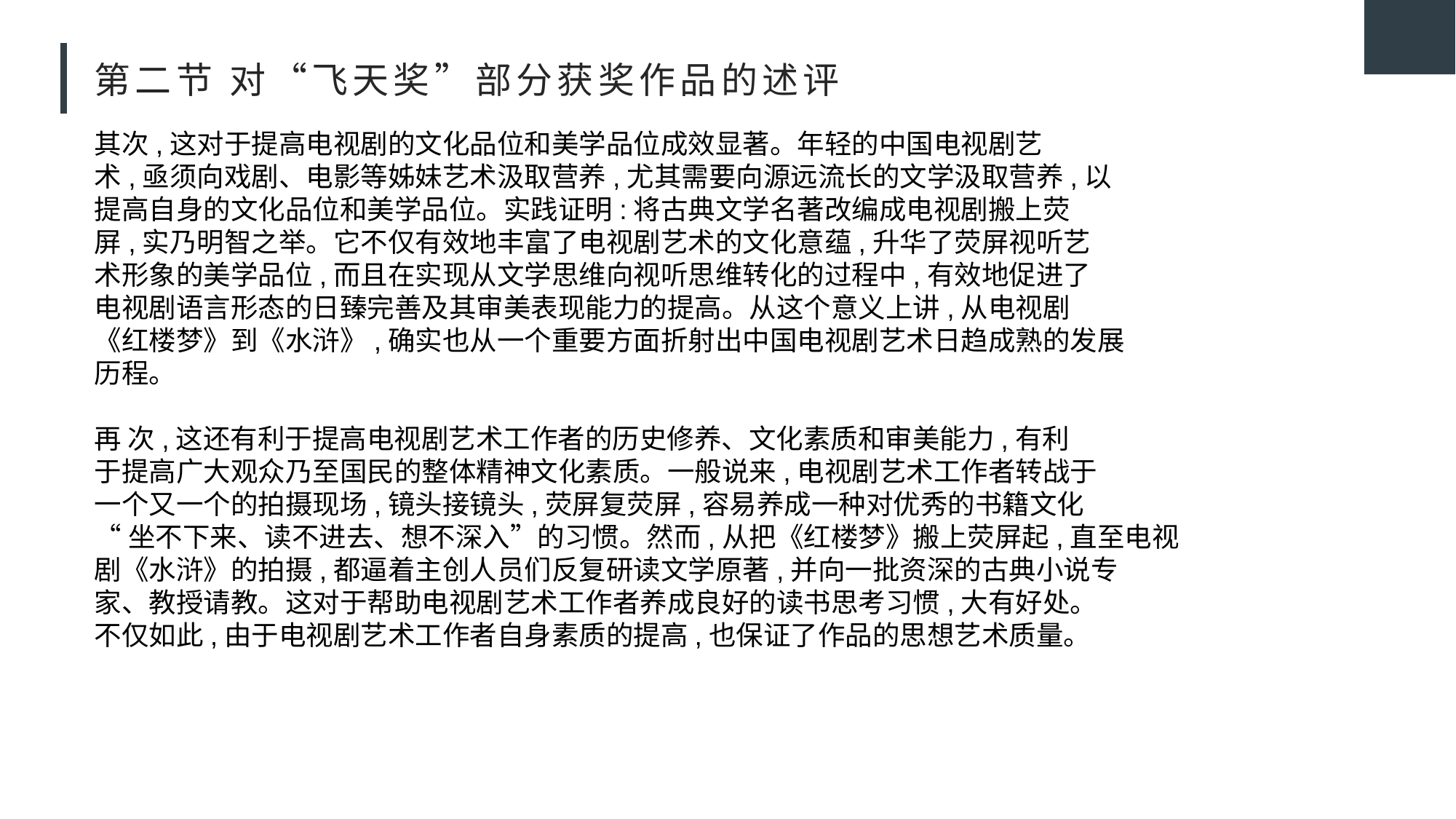

# 第二节 对“飞天奖”部分获奖作品的述评
其次,这对于提高电视剧的文化品位和美学品位成效显著。年轻的中国电视剧艺
术,亟须向戏剧、电影等姊妹艺术汲取营养,尤其需要向源远流长的文学汲取营养,以
提高自身的文化品位和美学品位。实践证明:将古典文学名著改编成电视剧搬上荧
屏,实乃明智之举。它不仅有效地丰富了电视剧艺术的文化意蕴,升华了荧屏视听艺
术形象的美学品位,而且在实现从文学思维向视听思维转化的过程中,有效地促进了
电视剧语言形态的日臻完善及其审美表现能力的提高。从这个意义上讲,从电视剧
《红楼梦》到《水浒》,确实也从一个重要方面折射出中国电视剧艺术日趋成熟的发展
历程。

再 次,这还有利于提高电视剧艺术工作者的历史修养、文化素质和审美能力,有利
于提高广大观众乃至国民的整体精神文化素质。一般说来,电视剧艺术工作者转战于
一个又一个的拍摄现场,镜头接镜头,荧屏复荧屏,容易养成一种对优秀的书籍文化
“坐不下来、读不进去、想不深入”的习惯。然而,从把《红楼梦》搬上荧屏起,直至电视
剧《水浒》的拍摄,都逼着主创人员们反复研读文学原著,并向一批资深的古典小说专
家、教授请教。这对于帮助电视剧艺术工作者养成良好的读书思考习惯,大有好处。
不仅如此,由于电视剧艺术工作者自身素质的提高,也保证了作品的思想艺术质量。